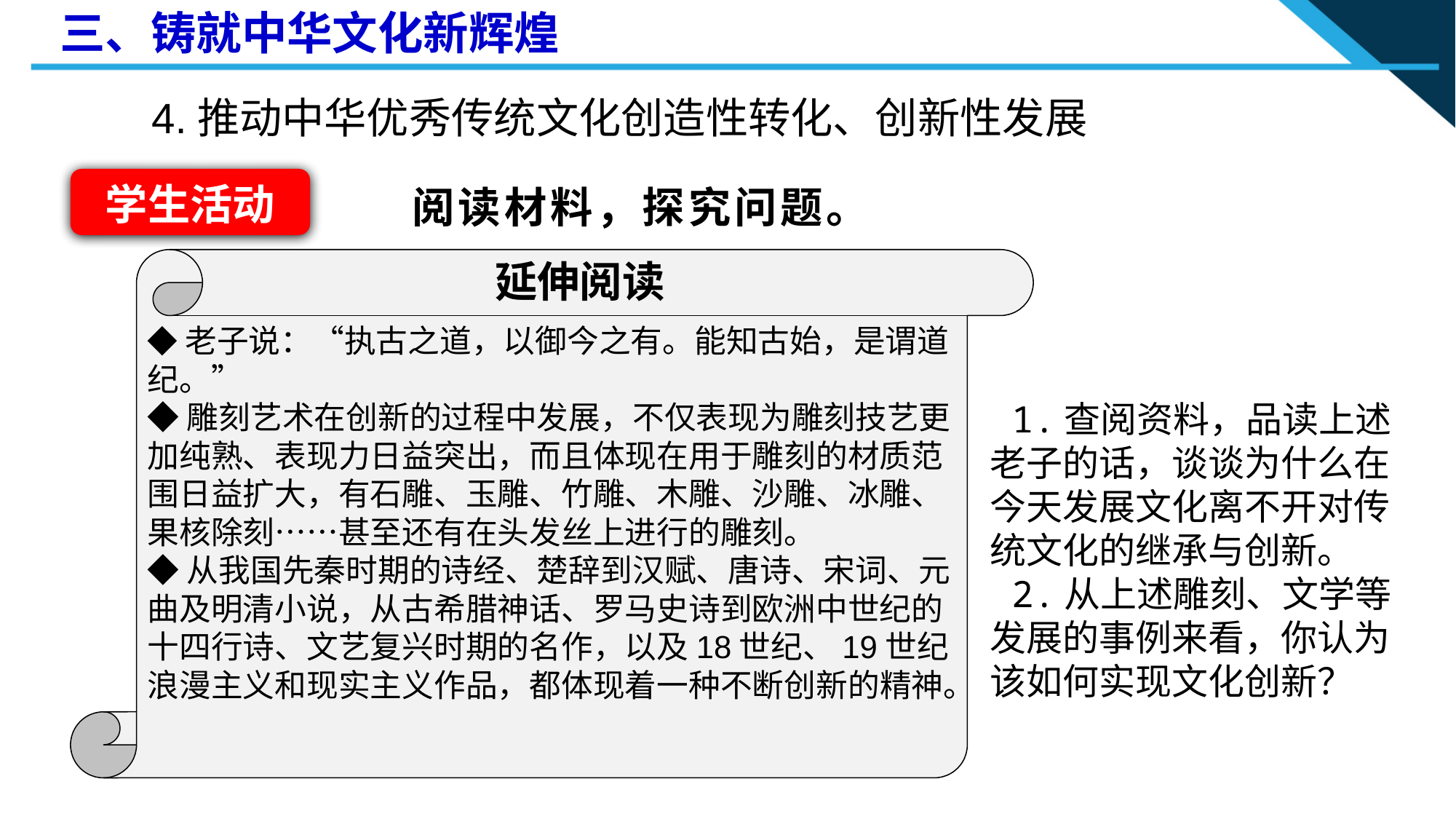

三、铸就中华文化新辉煌
4.推动中华优秀传统文化创造性转化、创新性发展
学生活动
阅读材料，探究问题。
◆老子说：“执古之道，以御今之有。能知古始，是谓道纪。”
◆雕刻艺术在创新的过程中发展，不仅表现为雕刻技艺更加纯熟、表现力日益突出，而且体现在用于雕刻的材质范围日益扩大，有石雕、玉雕、竹雕、木雕、沙雕、冰雕、果核除刻……甚至还有在头发丝上进行的雕刻。
◆从我国先秦时期的诗经、楚辞到汉赋、唐诗、宋词、元曲及明清小说，从古希腊神话、罗马史诗到欧洲中世纪的十四行诗、文艺复兴时期的名作，以及18世纪、19世纪浪漫主义和现实主义作品，都体现着一种不断创新的精神。

延伸阅读
 1.查阅资料，品读上述老子的话，谈谈为什么在今天发展文化离不开对传统文化的继承与创新。
 2.从上述雕刻、文学等发展的事例来看，你认为该如何实现文化创新？